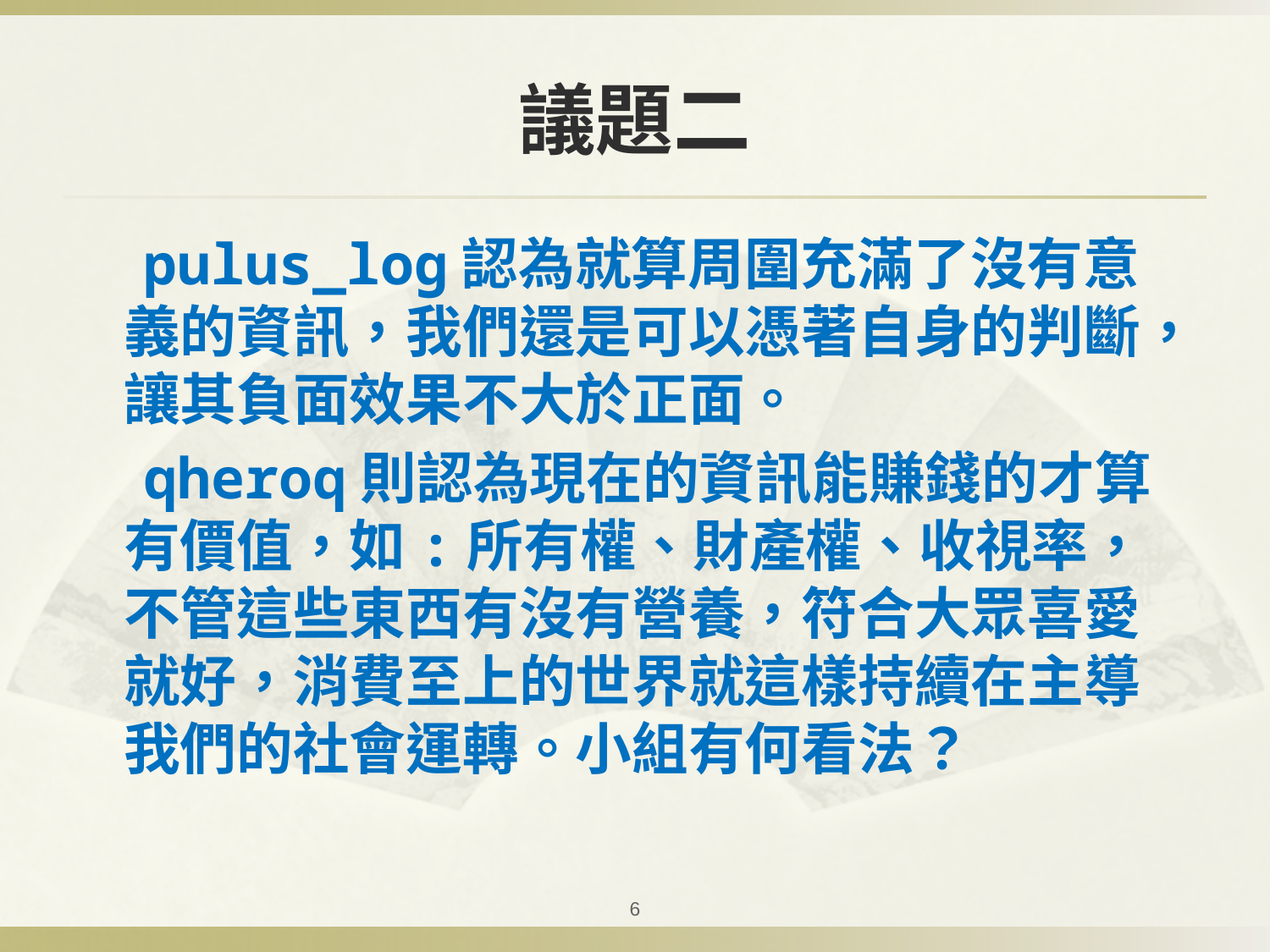

# 議題二
  pulus_log認為就算周圍充滿了沒有意義的資訊，我們還是可以憑著自身的判斷，讓其負面效果不大於正面。
  qheroq則認為現在的資訊能賺錢的才算有價值，如:所有權、財產權、收視率，不管這些東西有沒有營養，符合大眾喜愛就好，消費至上的世界就這樣持續在主導我們的社會運轉。小組有何看法？
6